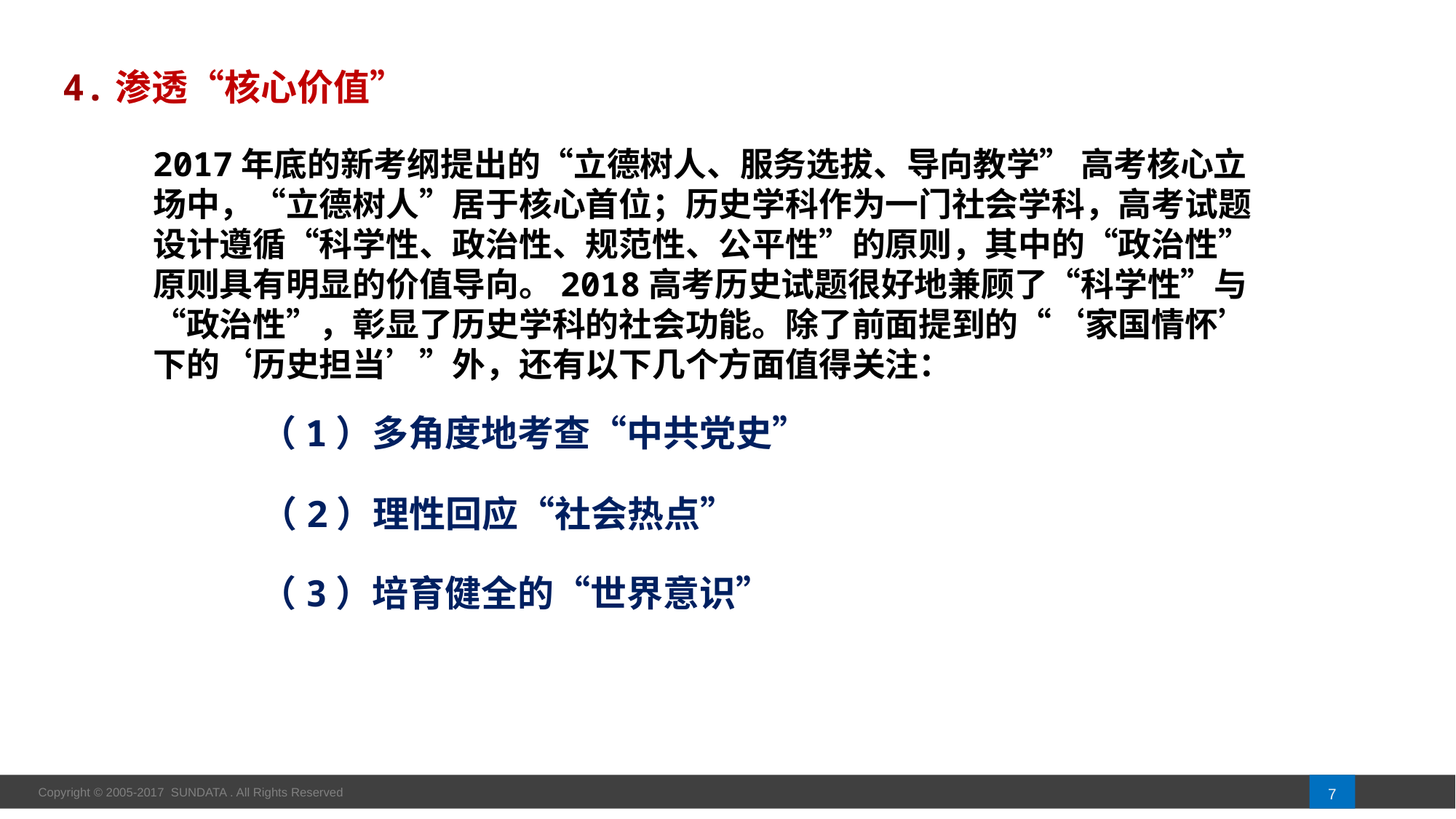

4.渗透“核心价值”
2017年底的新考纲提出的“立德树人、服务选拔、导向教学” 高考核心立场中，“立德树人”居于核心首位；历史学科作为一门社会学科，高考试题设计遵循“科学性、政治性、规范性、公平性”的原则，其中的“政治性”原则具有明显的价值导向。2018高考历史试题很好地兼顾了“科学性”与“政治性”，彰显了历史学科的社会功能。除了前面提到的“‘家国情怀’下的‘历史担当’”外，还有以下几个方面值得关注：
（1）多角度地考查“中共党史”
（2）理性回应“社会热点”
（3）培育健全的“世界意识”